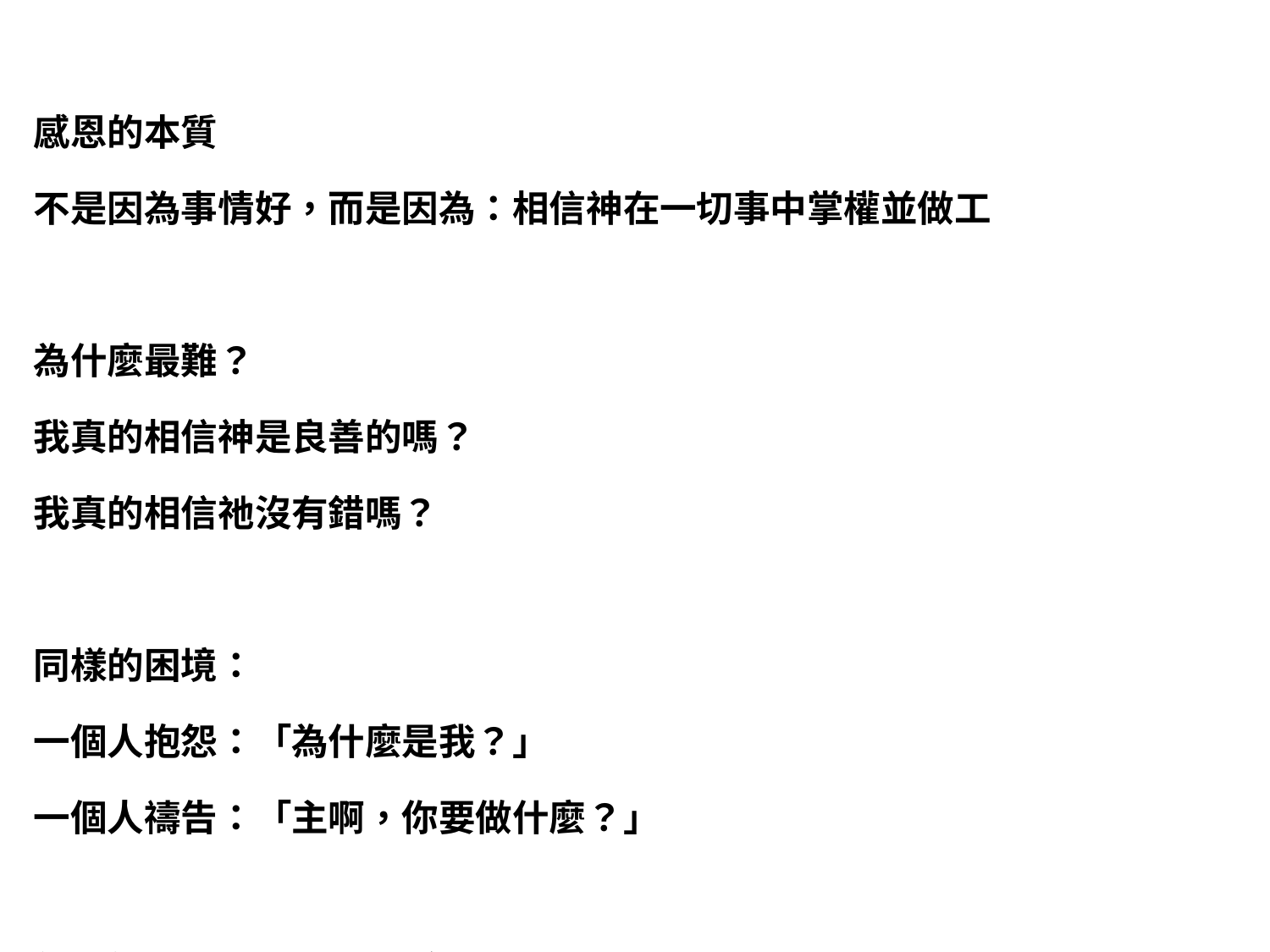

感恩的本質
不是因為事情好，而是因為：相信神在一切事中掌權並做工

為什麼最難？
我真的相信神是良善的嗎？
我真的相信祂沒有錯嗎？

同樣的困境：
一個人抱怨：「為什麼是我？」
一個人禱告：「主啊，你要做什麼？」

每天記下說出至少一件感恩的事
在困難中說：「我還不明白，但我相信你」
把抱怨轉成感謝的禱告